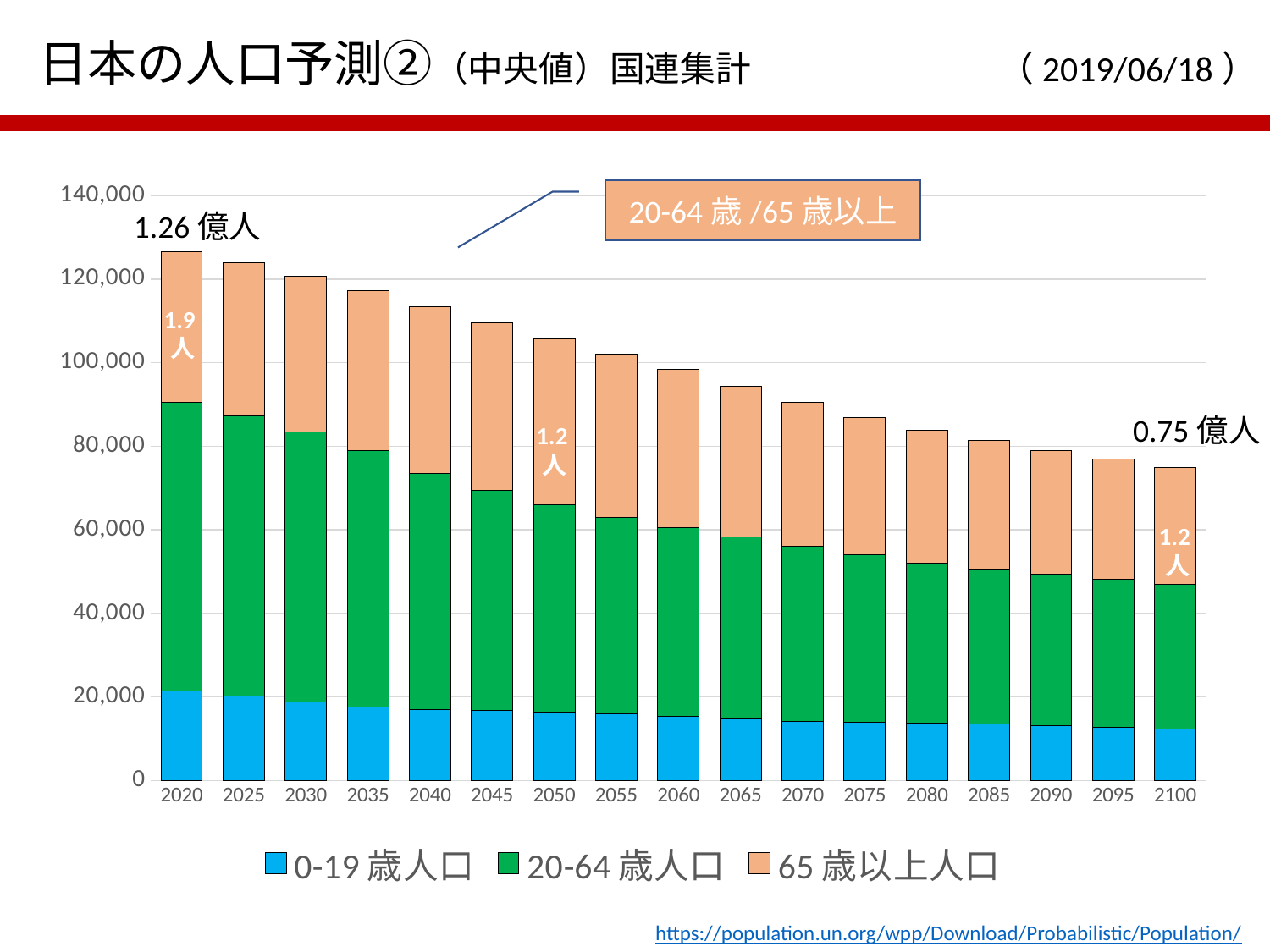

日本の人口予測②（中央値）国連集計　　　　　　　（2019/06/18）

### Chart

| Category |  |  |  |
|---|---|---|---|
| 2020 | 21447.14 | 69113.453 | 35915.865 |
| 2025 | 20187.457 | 67049.913 | 36738.611 |
| 2030 | 18863.683 | 64615.961 | 37278.412 |
| 2035 | 17672.088 | 61407.253 | 38086.797 |
| 2040 | 17069.175 | 56415.929 | 39871.377 |
| 2045 | 16779.367 | 52594.705 | 40155.28 |
| 2050 | 16500.935 | 49421.388 | 39881.7 |
| 2055 | 16045.332 | 47016.033 | 39073.619 |
| 2060 | 15436.042 | 45213.745 | 37676.017 |
| 2065 | 14793.705 | 43499.614 | 36072.94 |
| 2070 | 14265.872 | 41885.326 | 34321.161 |
| 2075 | 13925.304 | 40144.142 | 32857.488 |
| 2080 | 13709.165 | 38384.668 | 31830.735 |
| 2085 | 13491.056 | 37125.913 | 30721.442 |
| 2090 | 13191.568 | 36197.999 | 29657.549 |
| 2095 | 12818.388 | 35398.192 | 28722.544 |
| 2100 | 12440.025 | 34575.741 | 27943.612 |
20-64歳/65歳以上
1.26億人
1.9人
0.75億人
1.2人
1.2人
https://population.un.org/wpp/Download/Probabilistic/Population/